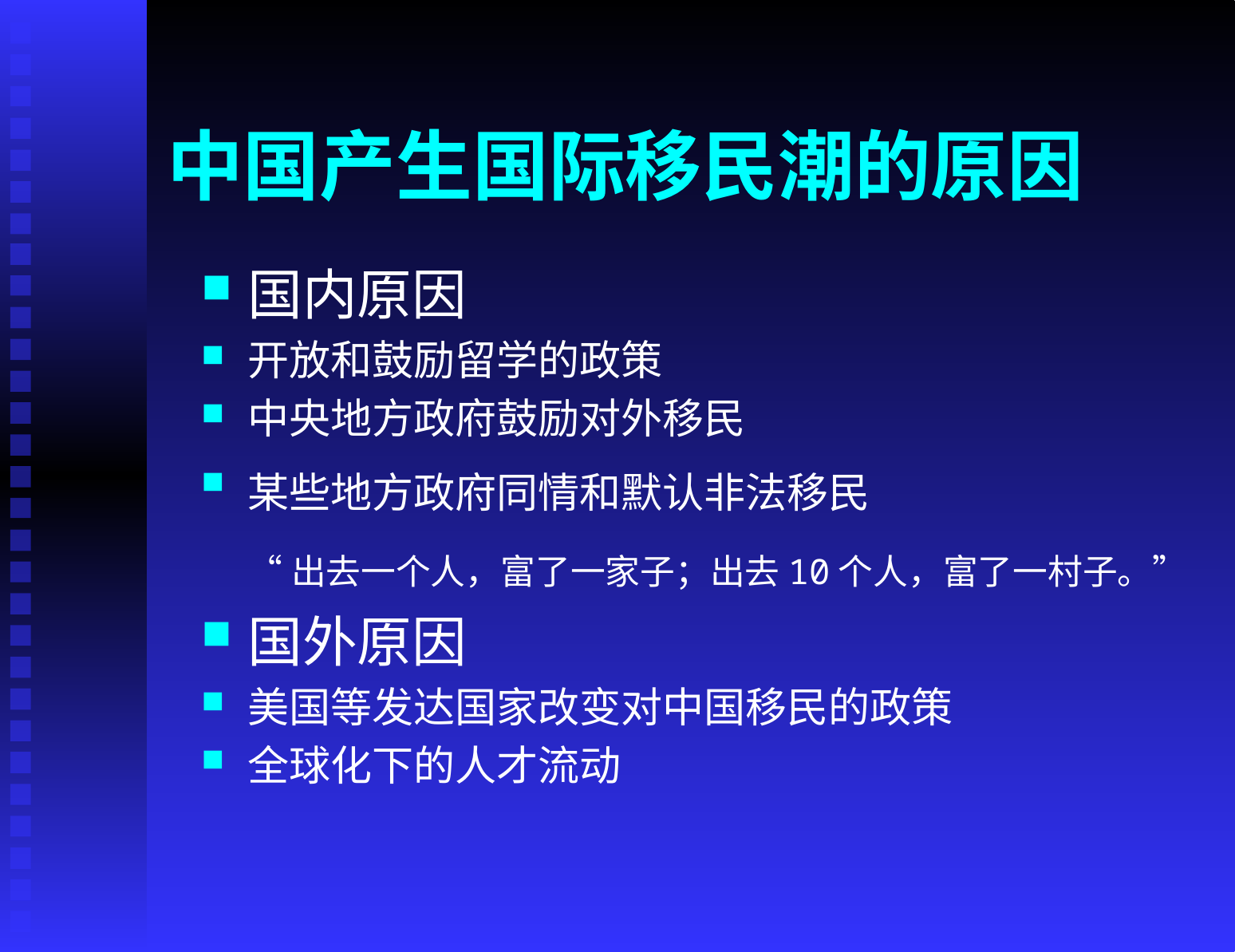

# 中国产生国际移民潮的原因
国内原因
开放和鼓励留学的政策
中央地方政府鼓励对外移民
某些地方政府同情和默认非法移民
      “出去一个人，富了一家子；出去10个人，富了一村子。”
国外原因
美国等发达国家改变对中国移民的政策
全球化下的人才流动